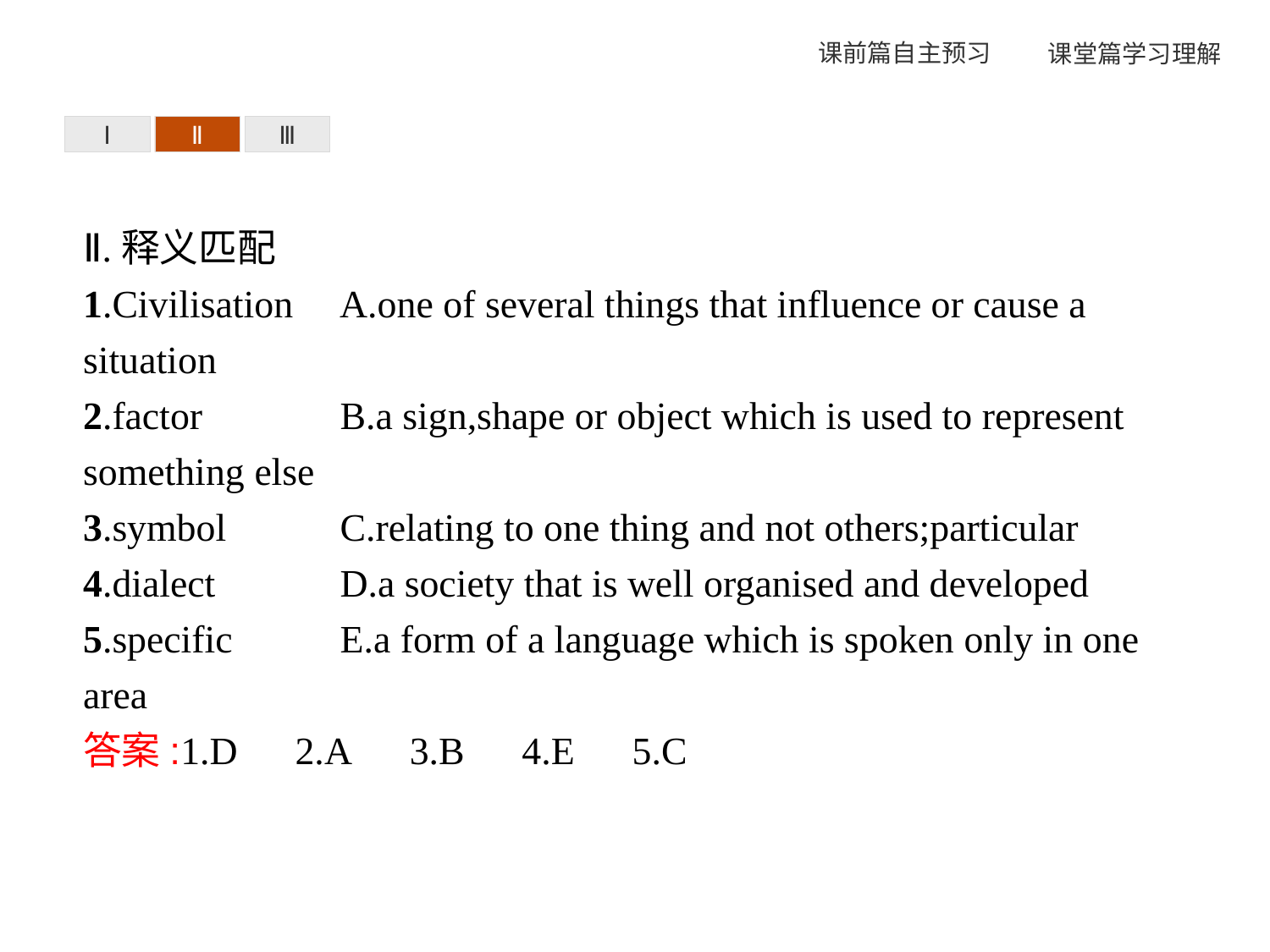

Ⅰ
Ⅱ
Ⅲ
Ⅱ.释义匹配
1.Civilisation     A.one of several things that influence or cause a situation
2.factor		B.a sign,shape or object which is used to represent something else
3.symbol	C.relating to one thing and not others;particular
4.dialect		D.a society that is well organised and developed
5.specific	E.a form of a language which is spoken only in one area
答案:1.D　2.A　3.B　4.E　5.C